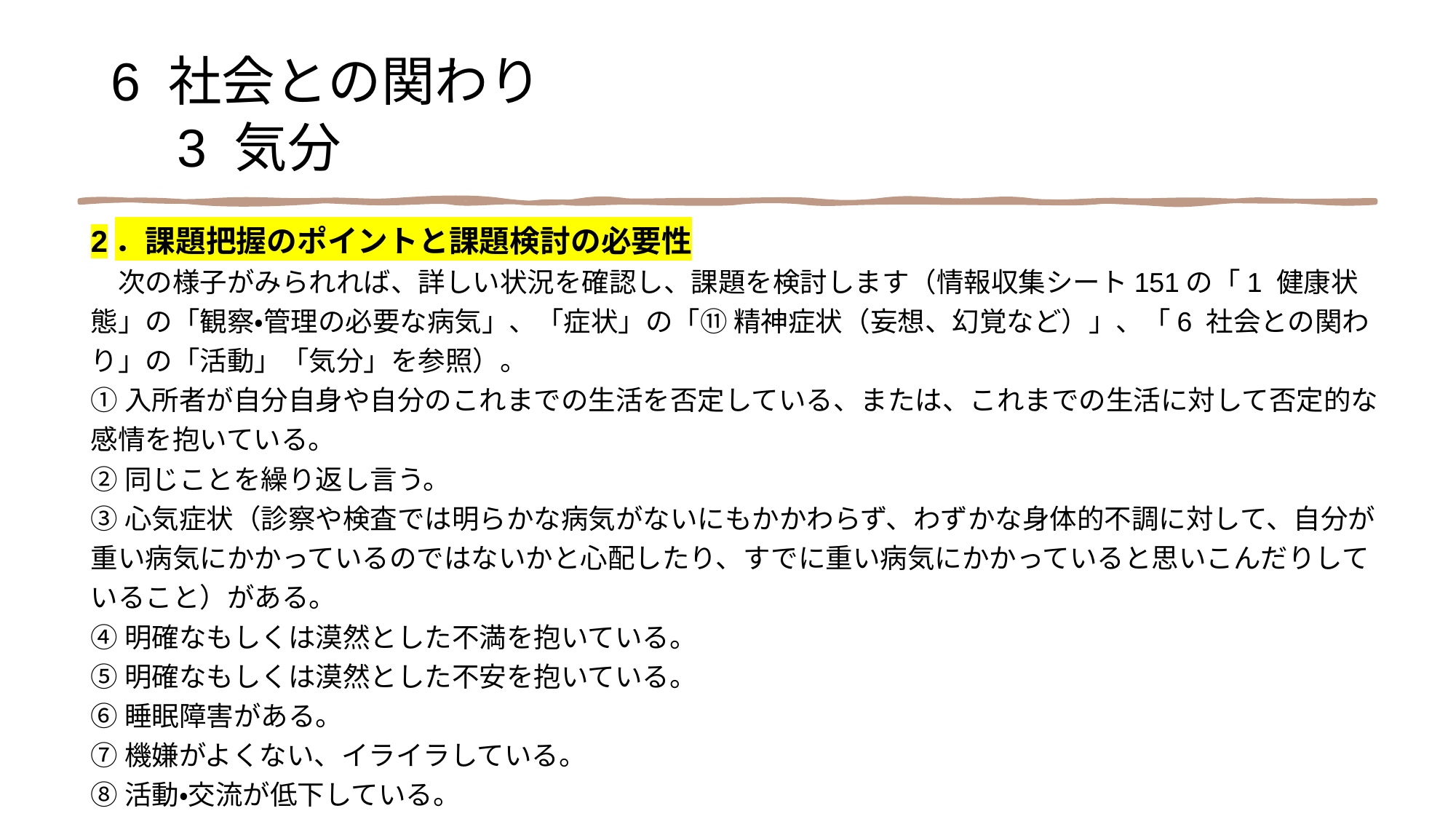

6 社会との関わり
　3 気分

2．課題把握のポイントと課題検討の必要性
　次の様子がみられれば、詳しい状況を確認し、課題を検討します（情報収集シート151の「1 健康状
態」の「観察・管理の必要な病気」、「症状」の「⑪ 精神症状（妄想、幻覚など）」、「6 社会との関わ
り」の「活動」「気分」を参照）。
①入所者が自分自身や自分のこれまでの生活を否定している、または、これまでの生活に対して否定的な
感情を抱いている。
②同じことを繰り返し言う。
③心気症状（診察や検査では明らかな病気がないにもかかわらず、わずかな身体的不調に対して、自分が
重い病気にかかっているのではないかと心配したり、すでに重い病気にかかっていると思いこんだりして
いること）がある。
④明確なもしくは漠然とした不満を抱いている。
⑤明確なもしくは漠然とした不安を抱いている。
⑥睡眠障害がある。
⑦機嫌がよくない、イライラしている。
⑧活動・交流が低下している。